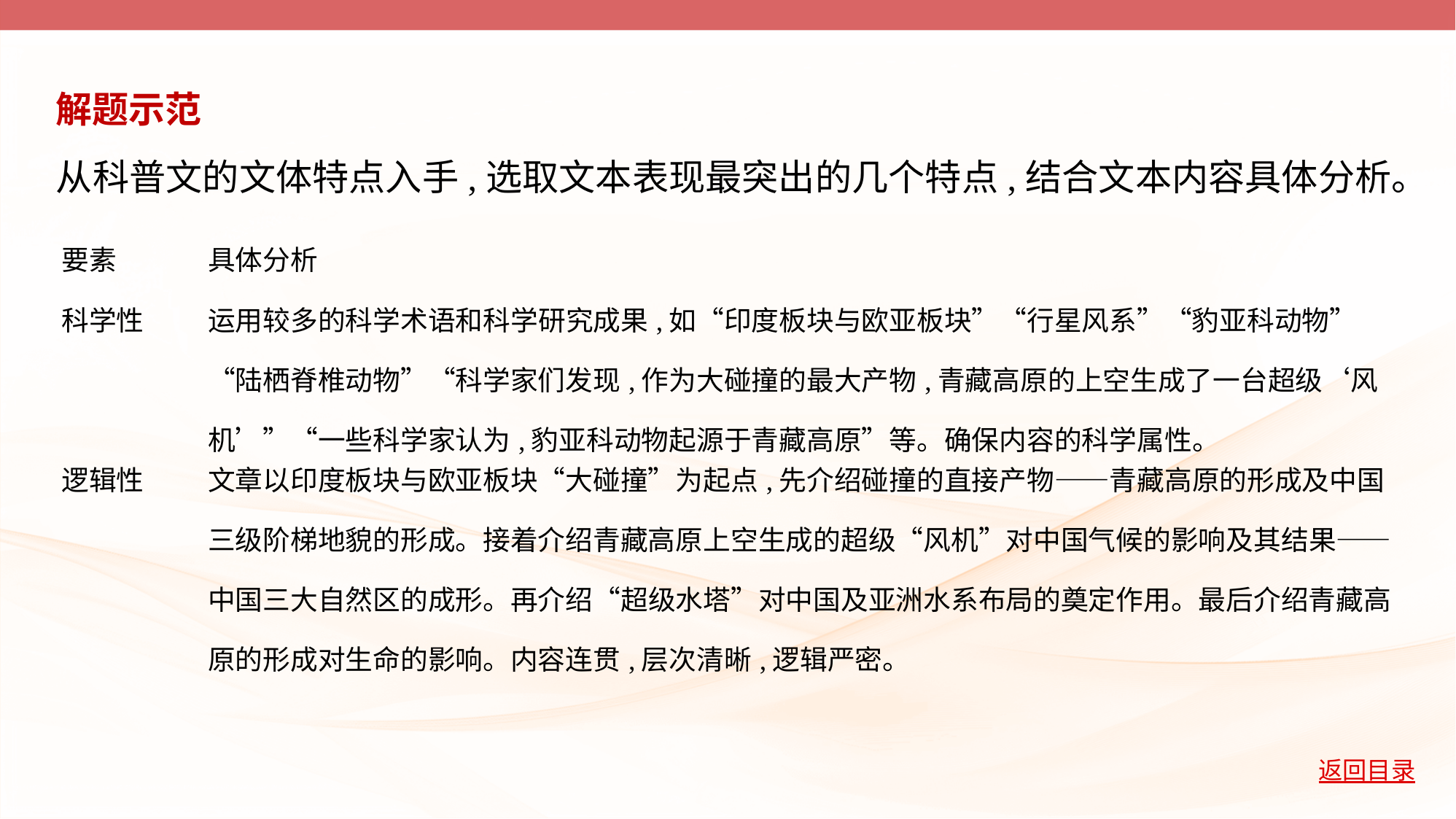

解题示范
从科普文的文体特点入手,选取文本表现最突出的几个特点,结合文本内容具体分析。
| 要素 | 具体分析 |
| --- | --- |
| 科学性 | 运用较多的科学术语和科学研究成果,如“印度板块与欧亚板块”“行星风系”“豹亚科动物”“陆栖脊椎动物”“科学家们发现,作为大碰撞的最大产物,青藏高原的上空生成了一台超级‘风机’”“一些科学家认为,豹亚科动物起源于青藏高原”等。确保内容的科学属性。 |
| 逻辑性 | 文章以印度板块与欧亚板块“大碰撞”为起点,先介绍碰撞的直接产物——青藏高原的形成及中国三级阶梯地貌的形成。接着介绍青藏高原上空生成的超级“风机”对中国气候的影响及其结果——中国三大自然区的成形。再介绍“超级水塔”对中国及亚洲水系布局的奠定作用。最后介绍青藏高原的形成对生命的影响。内容连贯,层次清晰,逻辑严密。 |